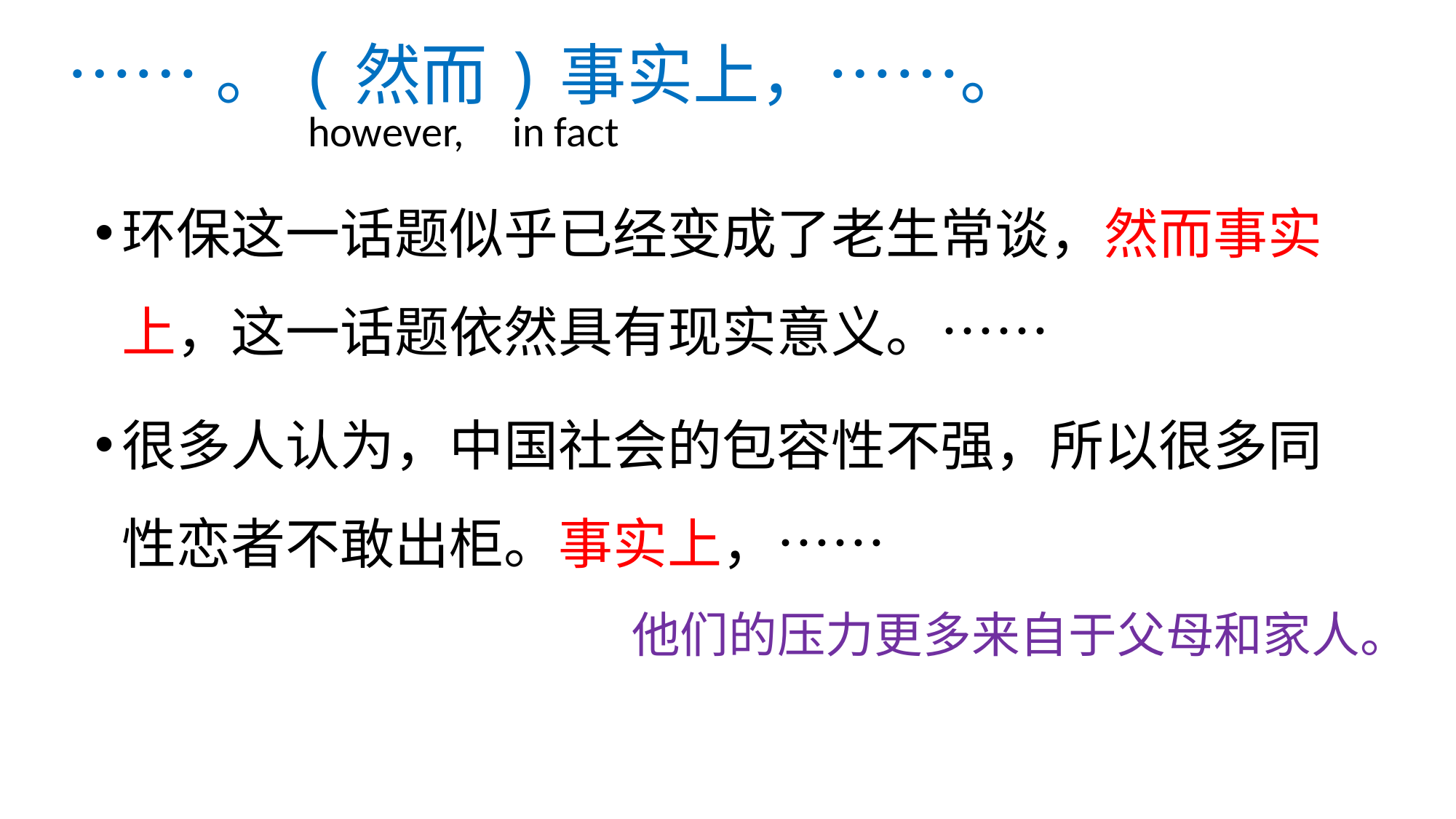

# ……。(然而)事实上，……。
however,     in fact
环保这一话题似乎已经变成了老生常谈，然而事实上，这一话题依然具有现实意义。……
很多人认为，中国社会的包容性不强，所以很多同性恋者不敢出柜。事实上，……

他们的压力更多来自于父母和家人。